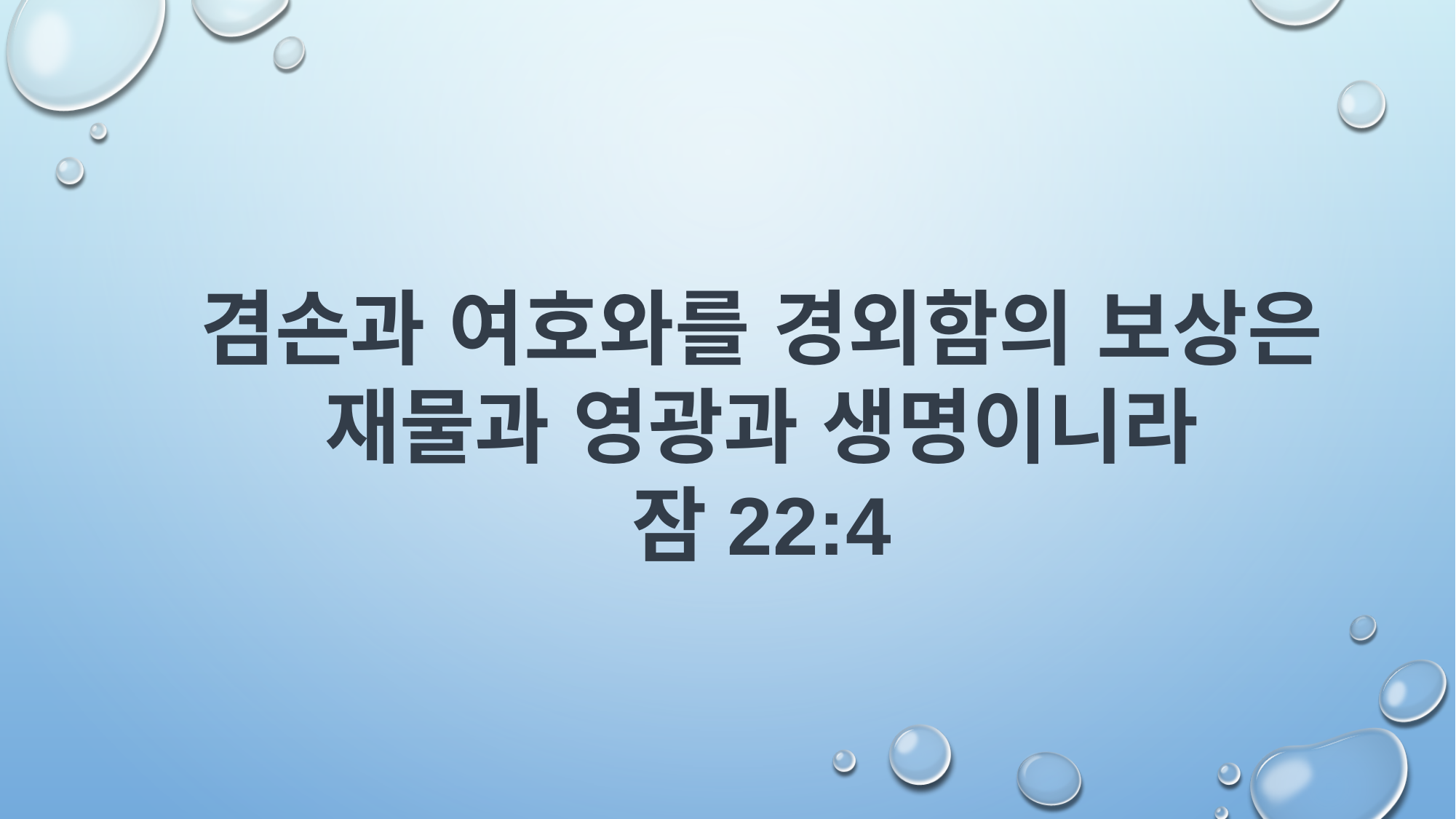

겸손과 여호와를 경외함의 보상은 재물과 영광과 생명이니라
잠22:4